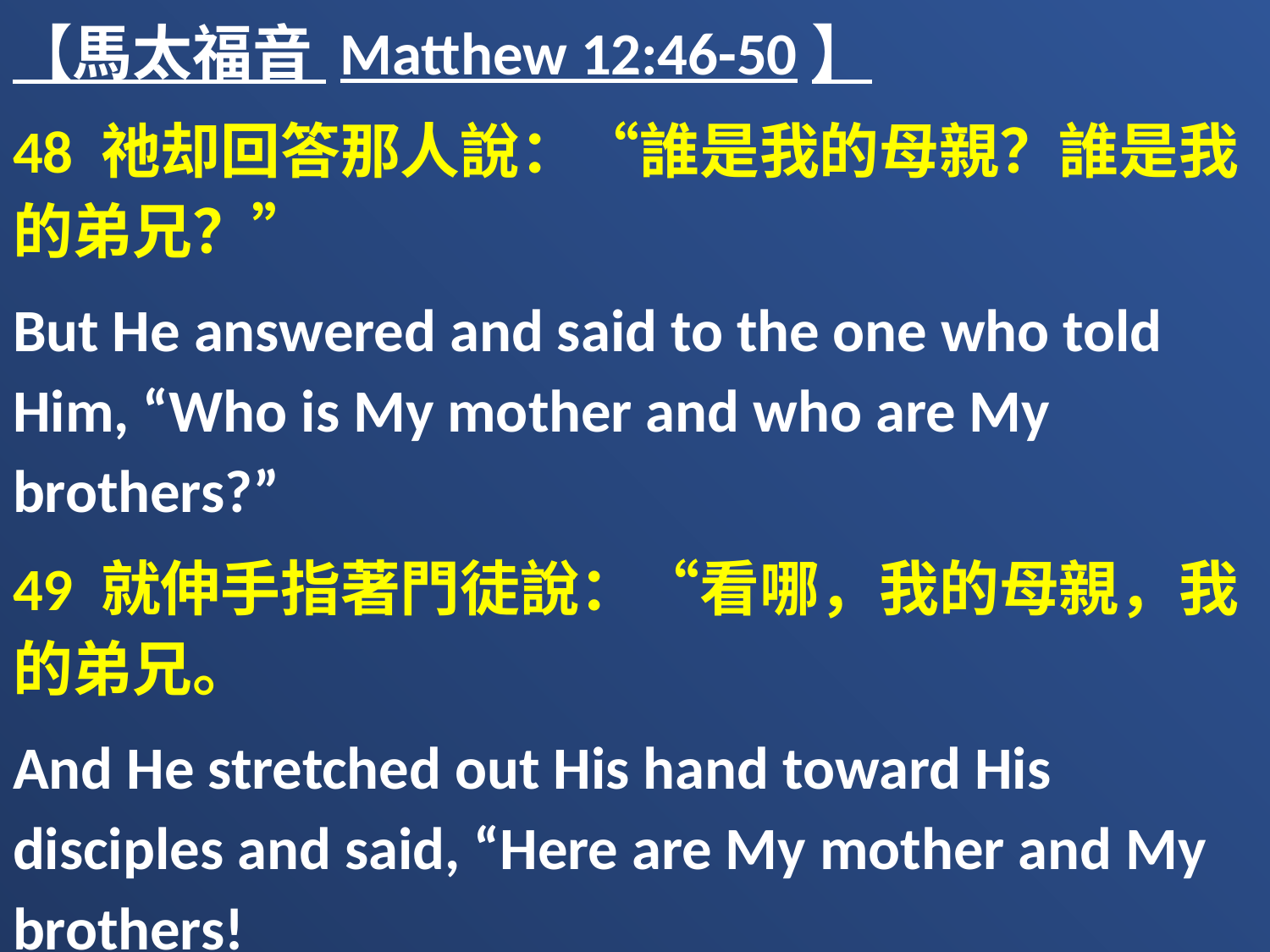

【馬太福音 Matthew 12:46-50】
48 祂却回答那人說：“誰是我的母親？誰是我的弟兄？”
But He answered and said to the one who told Him, “Who is My mother and who are My brothers?”
49 就伸手指著門徒說：“看哪，我的母親，我的弟兄。
And He stretched out His hand toward His disciples and said, “Here are My mother and My brothers!